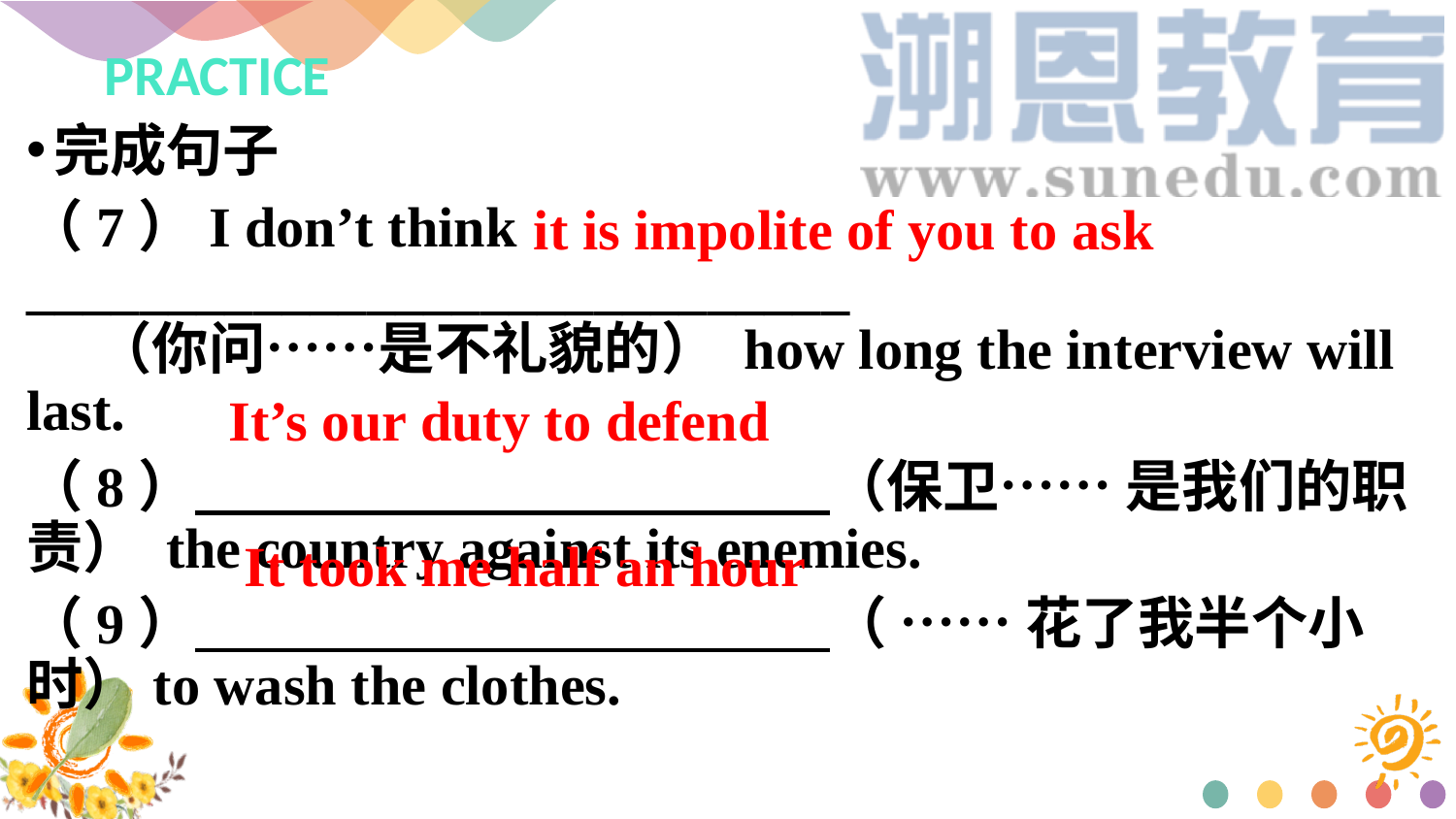

Practice
完成句子
（7）I don’t think _____________________________　　　　　　　　　　 （你问……是不礼貌的） how long the interview will last.
（8） 　　　　　　　　　　　（保卫…… 是我们的职责） the country against its enemies.
（9） 　　　　　　　　　　　（ …… 花了我半个小时）to wash the clothes.

it is impolite of you to ask
It’s our duty to defend
It took me half an hour